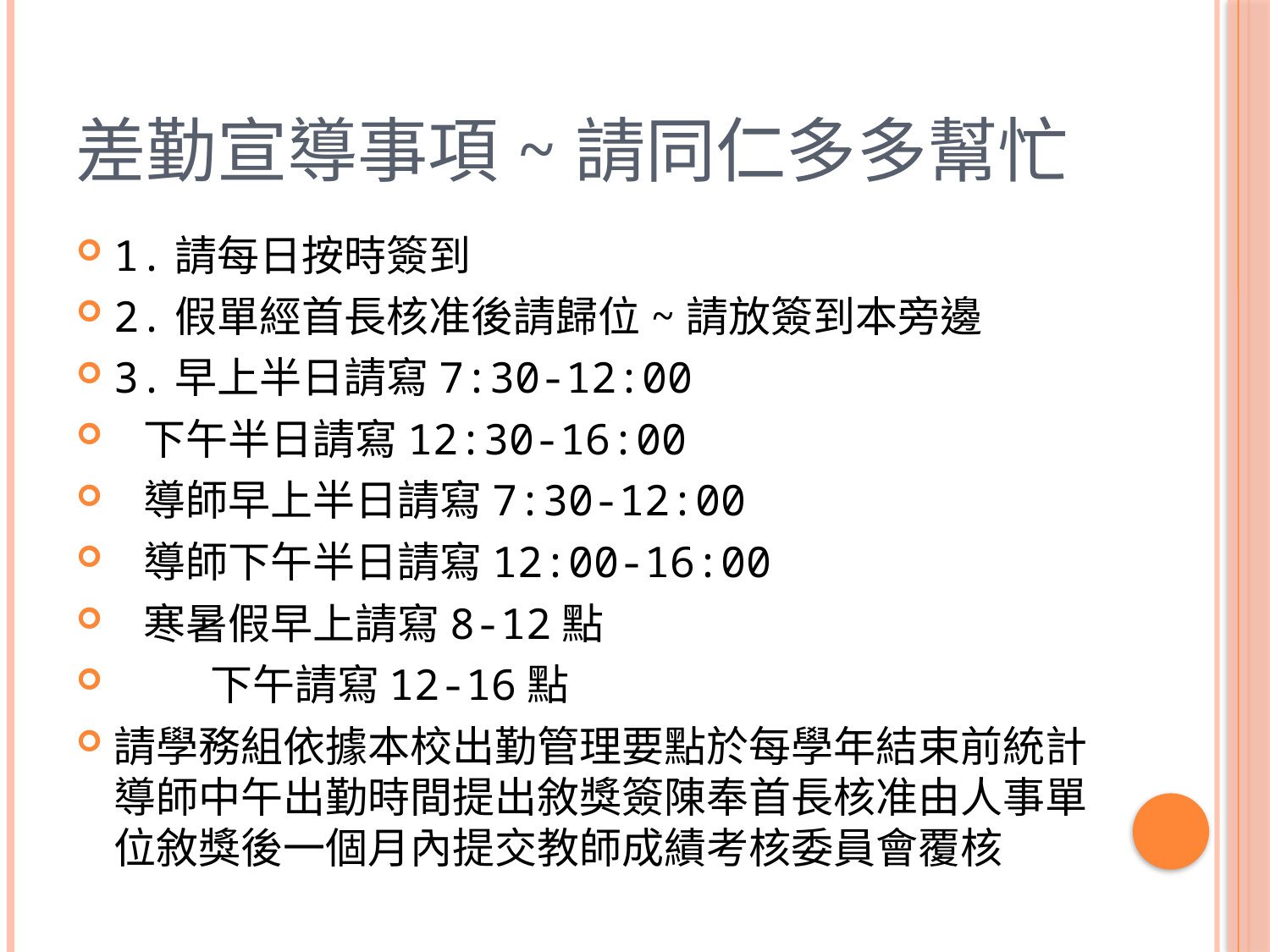

# 差勤宣導事項~請同仁多多幫忙
1.請每日按時簽到
2.假單經首長核准後請歸位~請放簽到本旁邊
3.早上半日請寫7:30-12:00
  下午半日請寫12:30-16:00
  導師早上半日請寫7:30-12:00
  導師下午半日請寫12:00-16:00
  寒暑假早上請寫8-12點
         下午請寫12-16點
請學務組依據本校出勤管理要點於每學年結束前統計導師中午出勤時間提出敘獎簽陳奉首長核准由人事單位敘獎後一個月內提交教師成績考核委員會覆核